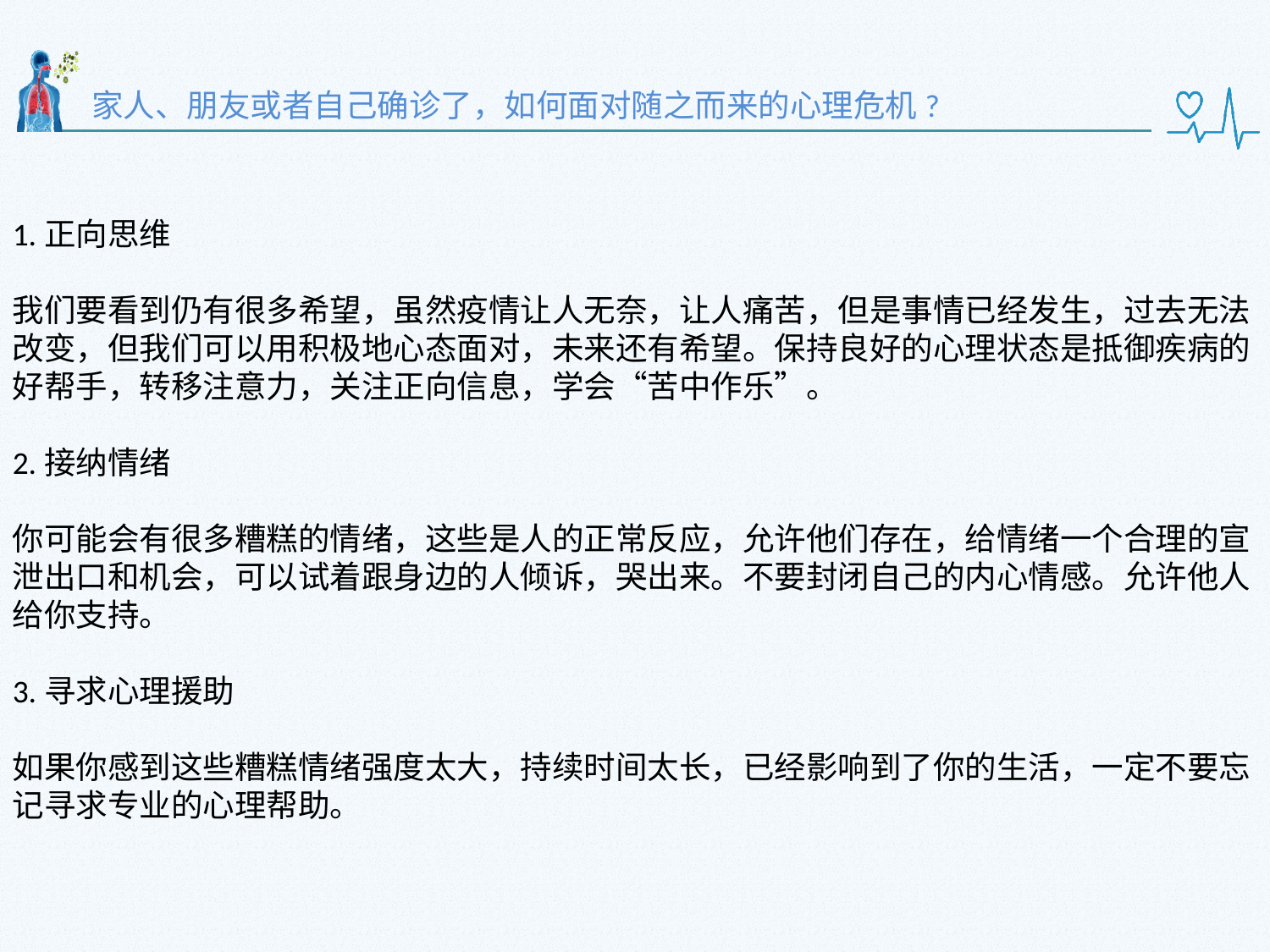

家人、朋友或者自己确诊了，如何面对随之而来的心理危机?
1.正向思维
我们要看到仍有很多希望，虽然疫情让人无奈，让人痛苦，但是事情已经发生，过去无法改变，但我们可以用积极地心态面对，未来还有希望。保持良好的心理状态是抵御疾病的好帮手，转移注意力，关注正向信息，学会“苦中作乐”。
2.接纳情绪
你可能会有很多糟糕的情绪，这些是人的正常反应，允许他们存在，给情绪一个合理的宣泄出口和机会，可以试着跟身边的人倾诉，哭出来。不要封闭自己的内心情感。允许他人给你支持。
3.寻求心理援助
如果你感到这些糟糕情绪强度太大，持续时间太长，已经影响到了你的生活，一定不要忘记寻求专业的心理帮助。